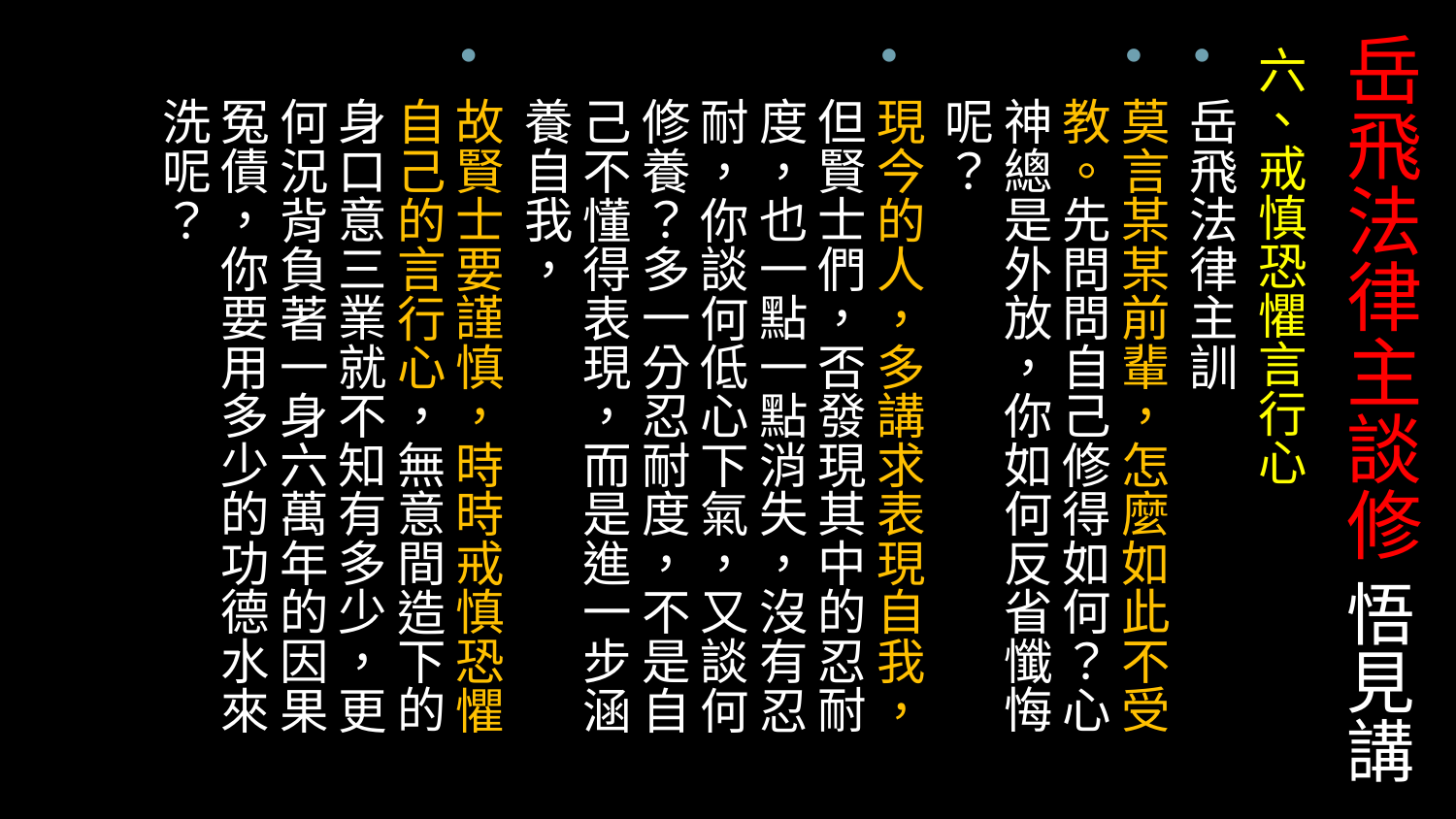

# 岳飛法律主談修 悟見講
六、戒慎恐懼言行心
岳飛法律主訓
莫言某某前輩，怎麼如此不受教。先問問自己修得如何？心神總是外放，你如何反省懺悔呢？
現今的人，多講求表現自我，但賢士們，否發現其中的忍耐度，也一點一點消失，沒有忍耐，你談何低心下氣，又談何修養？多一分忍耐度，不是自己不懂得表現，而是進一步涵養自我，
故賢士要謹慎，時時戒慎恐懼自己的言行心，無意間造下的身口意三業就不知有多少，更何況背負著一身六萬年的因果冤債，你要用多少的功德水來洗呢？